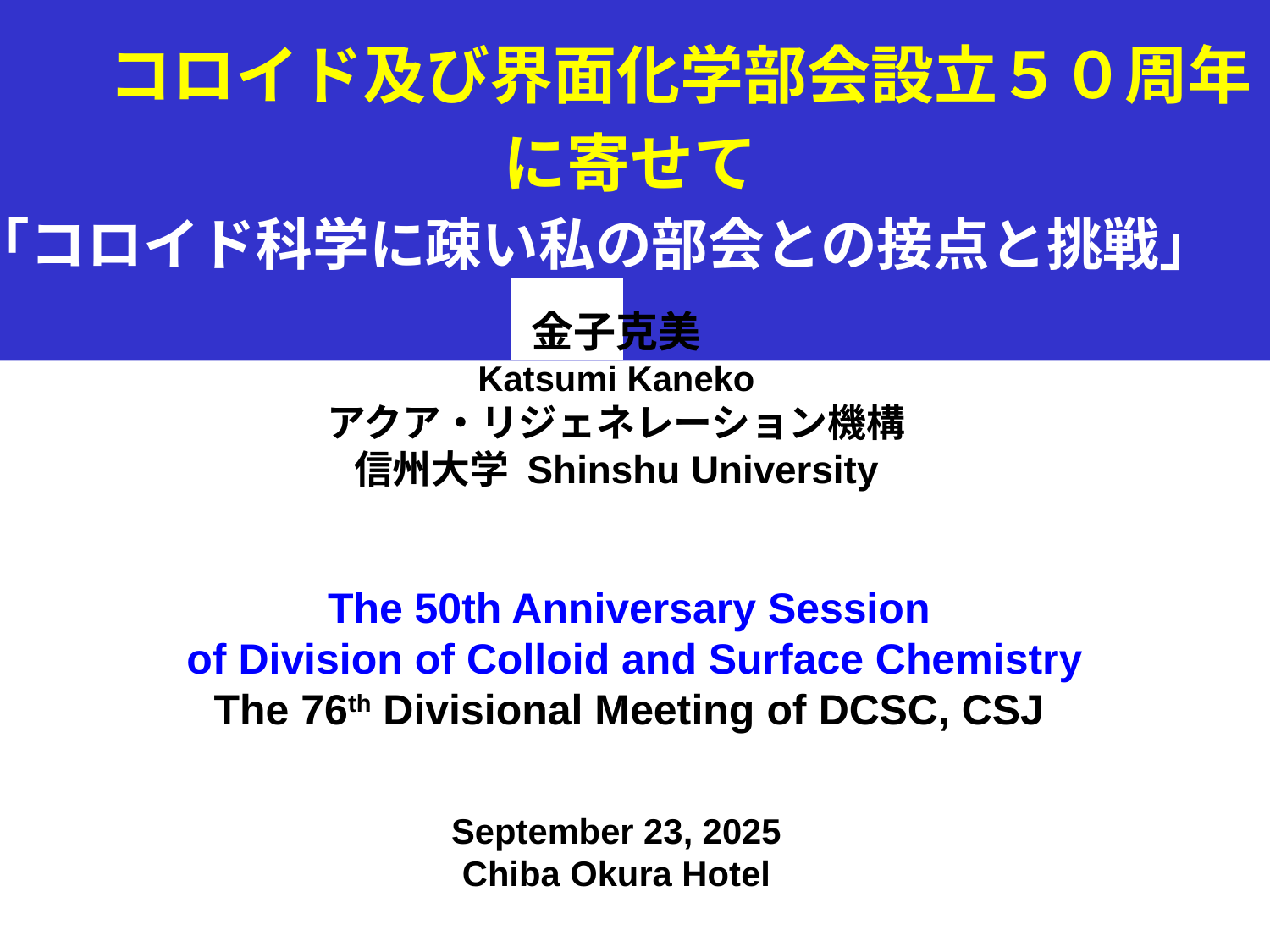

コロイド及び界面化学部会設立５０周年
　　に寄せて
　　「コロイド科学に疎い私の部会との接点と挑戦」
金子克美
Katsumi Kaneko
アクア・リジェネレーション機構
信州大学 Shinshu University

The 50th Anniversary Session
of Division of Colloid and Surface Chemistry
The 76th Divisional Meeting of DCSC, CSJ
September 23, 2025
Chiba Okura Hotel